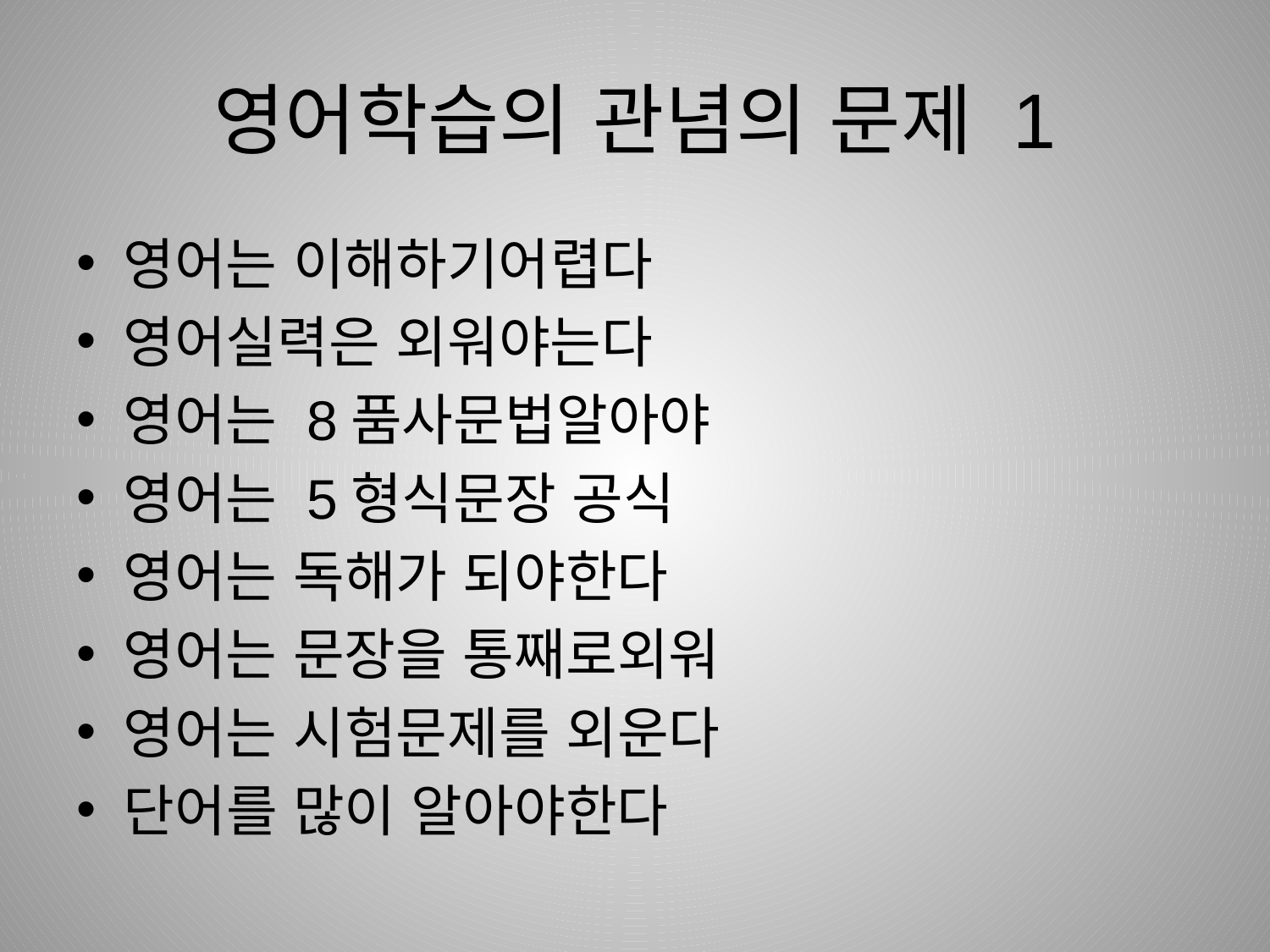

# 영어학습의 관념의 문제 1
영어는 이해하기어렵다
영어실력은 외워야는다
영어는 8품사문법알아야
영어는 5형식문장 공식
영어는 독해가 되야한다
영어는 문장을 통째로외워
영어는 시험문제를 외운다
단어를 많이 알아야한다